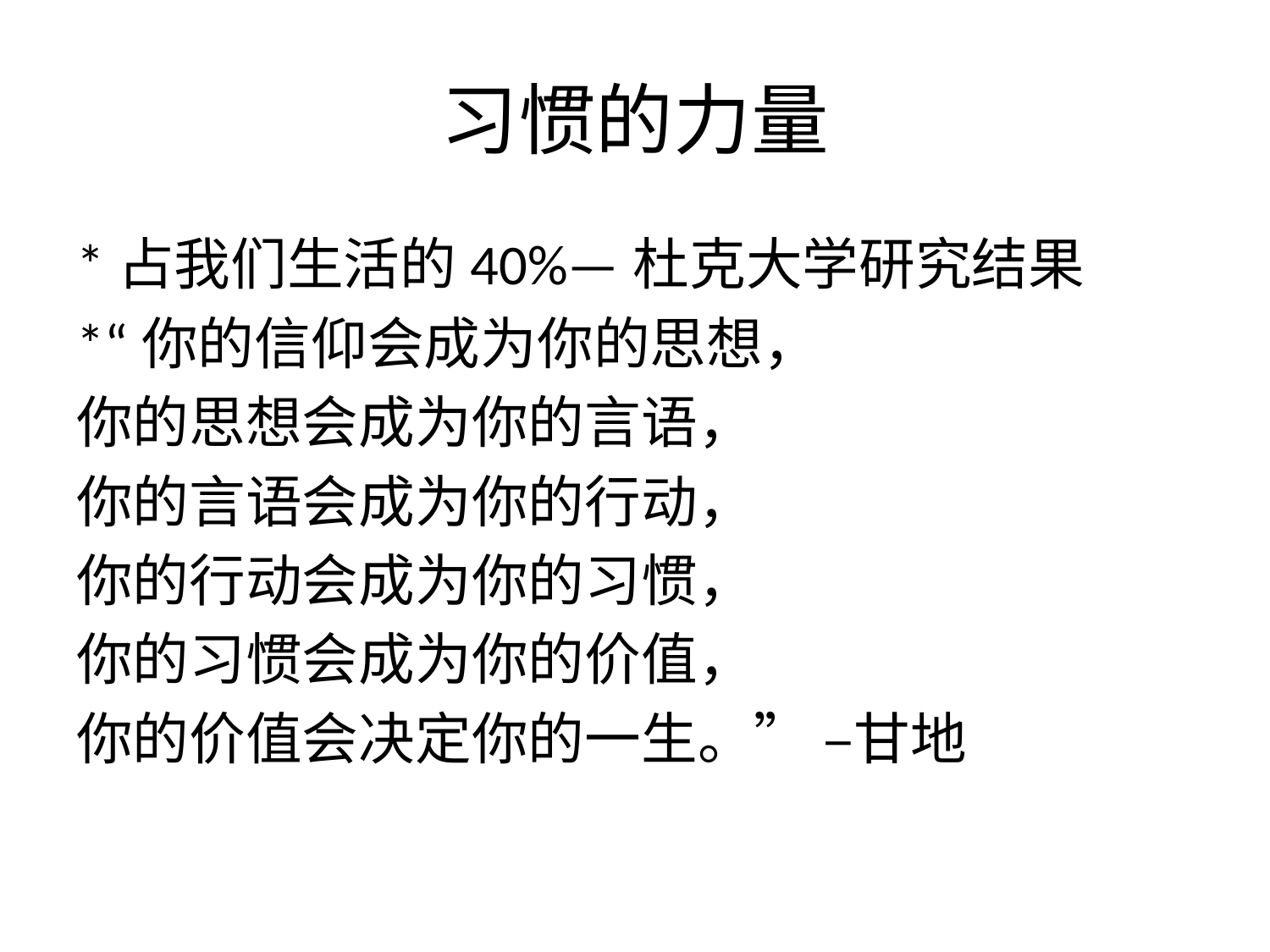

# 习惯的力量
*占我们生活的40%—杜克大学研究结果
*“你的信仰会成为你的思想，
你的思想会成为你的言语，
你的言语会成为你的行动，
你的行动会成为你的习惯，
你的习惯会成为你的价值，
你的价值会决定你的一生。” –甘地